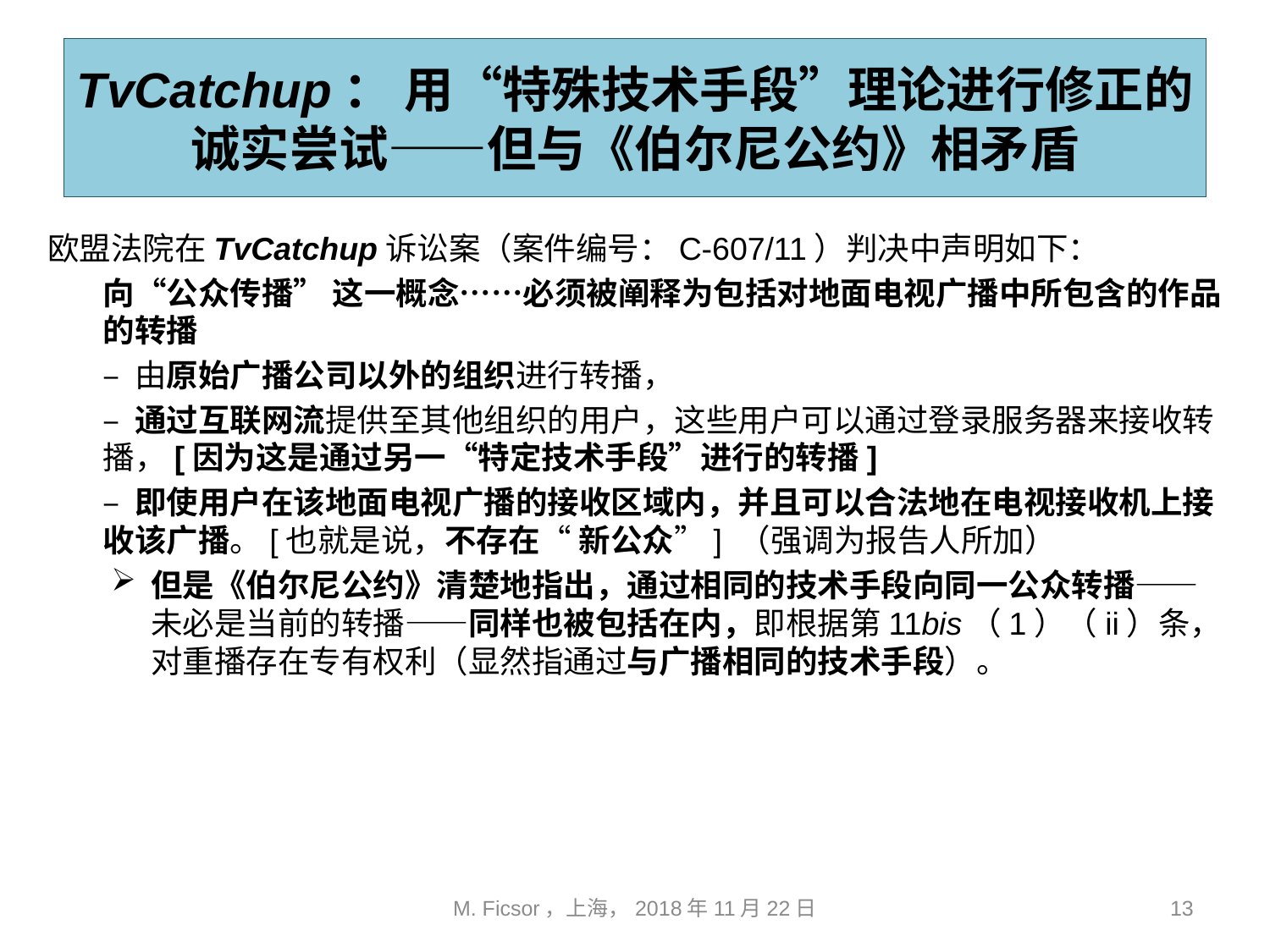

# TvCatchup： 用“特殊技术手段”理论进行修正的诚实尝试——但与《伯尔尼公约》相矛盾
欧盟法院在TvCatchup诉讼案（案件编号：C-607/11）判决中声明如下：
向“公众传播” 这一概念……必须被阐释为包括对地面电视广播中所包含的作品的转播
– 由原始广播公司以外的组织进行转播，
– 通过互联网流提供至其他组织的用户，这些用户可以通过登录服务器来接收转播，[因为这是通过另一“特定技术手段”进行的转播]
– 即使用户在该地面电视广播的接收区域内，并且可以合法地在电视接收机上接收该广播。[也就是说，不存在“ 新公众”] （强调为报告人所加）
但是《伯尔尼公约》清楚地指出，通过相同的技术手段向同一公众转播——未必是当前的转播——同样也被包括在内，即根据第11bis（1）（ii）条，对重播存在专有权利（显然指通过与广播相同的技术手段）。

M. Ficsor，上海，2018年11月22日
13